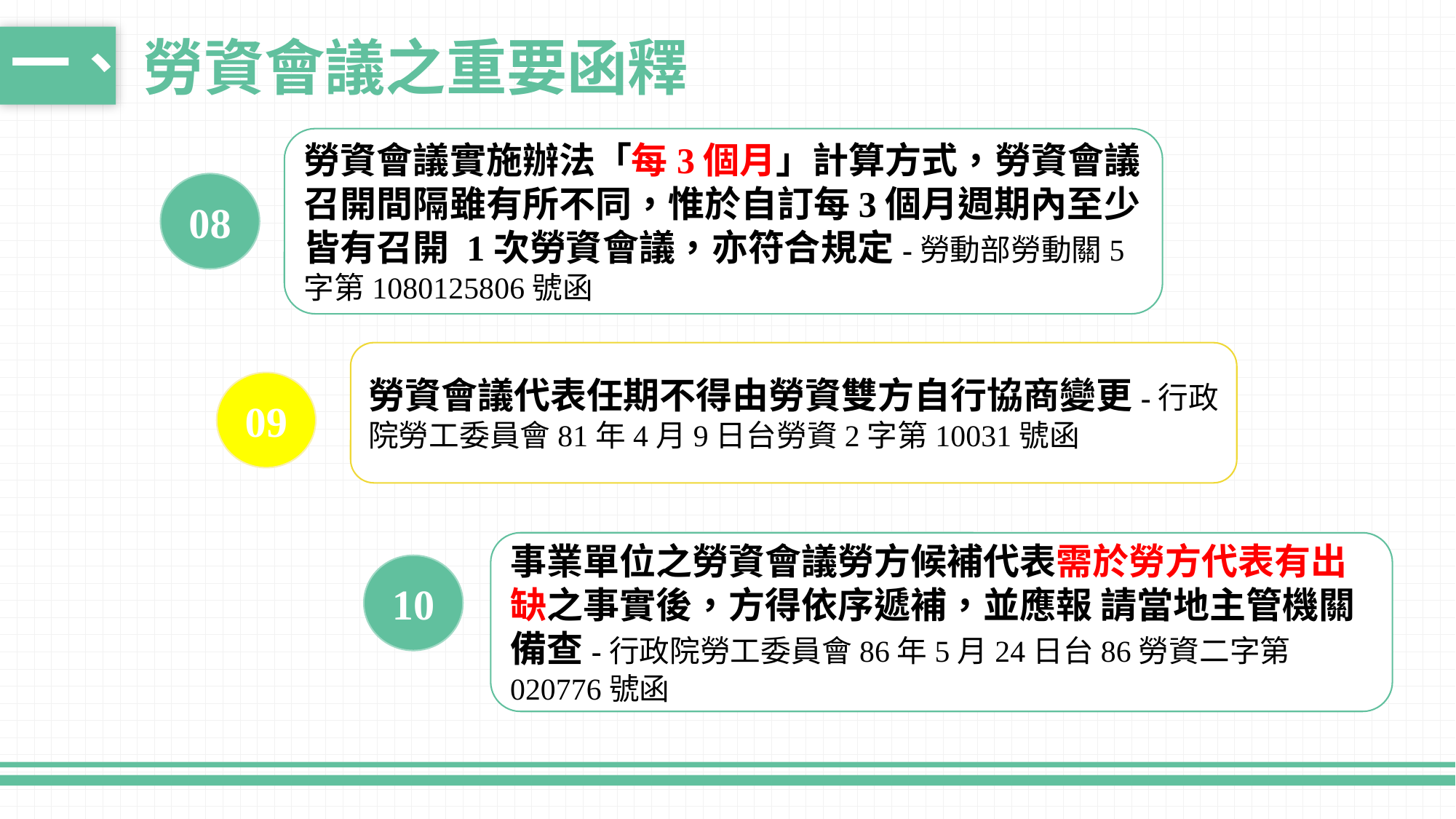

一、
勞資會議之重要函釋
勞資會議實施辦法「每3個月」計算方式，勞資會議召開間隔雖有所不同，惟於自訂每3個月週期內至少皆有召開 1次勞資會議，亦符合規定-勞動部勞動關5字第1080125806號函
08
勞資會議代表任期不得由勞資雙方自行協商變更-行政院勞工委員會81年4月9日台勞資2字第10031號函
09
事業單位之勞資會議勞方候補代表需於勞方代表有出缺之事實後，方得依序遞補，並應報 請當地主管機關備查-行政院勞工委員會86年5月24日台86勞資二字第020776號函
10